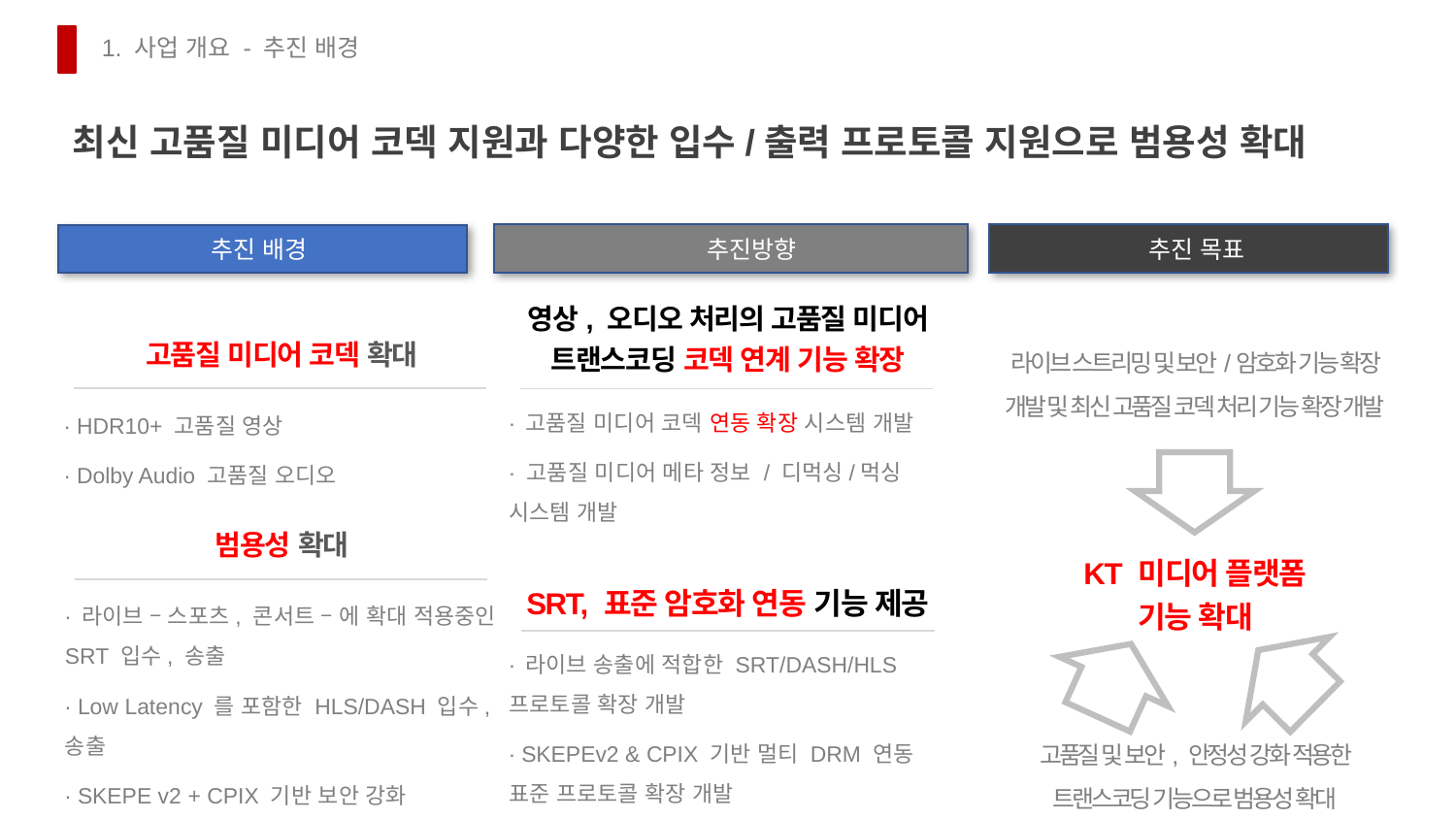

1. 사업 개요 - 추진 배경

최신 고품질 미디어 코덱 지원과 다양한 입수/출력 프로토콜 지원으로 범용성 확대

추진 배경
추진 목표
추진방향
영상, 오디오 처리의 고품질 미디어 트랜스코딩 코덱 연계 기능 확장
고품질 미디어 코덱 확대
라이브 스트리밍 및 보안/암호화 기능 확장 개발 및 최신 고품질 코덱 처리 기능 확장 개발
∙ 고품질 미디어 코덱 연동 확장 시스템 개발
∙ 고품질 미디어 메타 정보 / 디먹싱/먹싱 시스템 개발
∙ HDR10+ 고품질 영상
∙ Dolby Audio 고품질 오디오

범용성 확대
KT 미디어 플랫폼
기능 확대
SRT, 표준 암호화 연동 기능 제공
∙ 라이브 – 스포츠, 콘서트 – 에 확대 적용중인 SRT 입수, 송출
∙ Low Latency 를 포함한 HLS/DASH 입수, 송출
∙ SKEPE v2 + CPIX 기반 보안 강화

∙ 라이브 송출에 적합한 SRT/DASH/HLS 프로토콜 확장 개발
∙ SKEPEv2 & CPIX 기반 멀티 DRM 연동 표준 프로토콜 확장 개발
고품질 및 보안, 안정성 강화 적용한 트랜스코딩 기능으로 범용성 확대